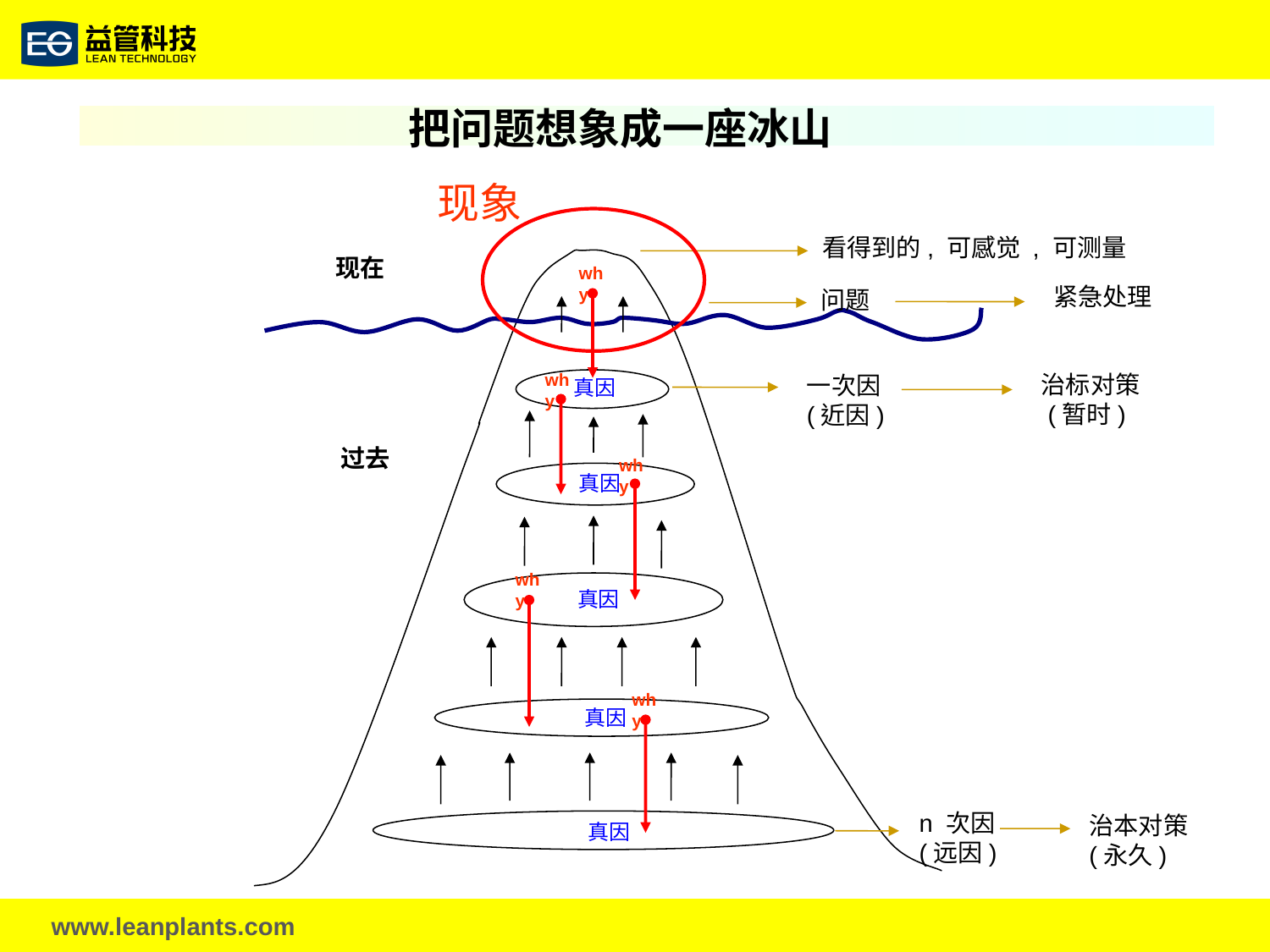

把问题想象成一座冰山
现象

看得到的, 可感觉 , 可测量
现在

why

紧急处理
问题

真因

why

治标对策
 (暂时)
一次因
(近因)

真因
过去
why

真因
why

真因

why

真因
n 次因
(远因)
治本对策
(永久)

11